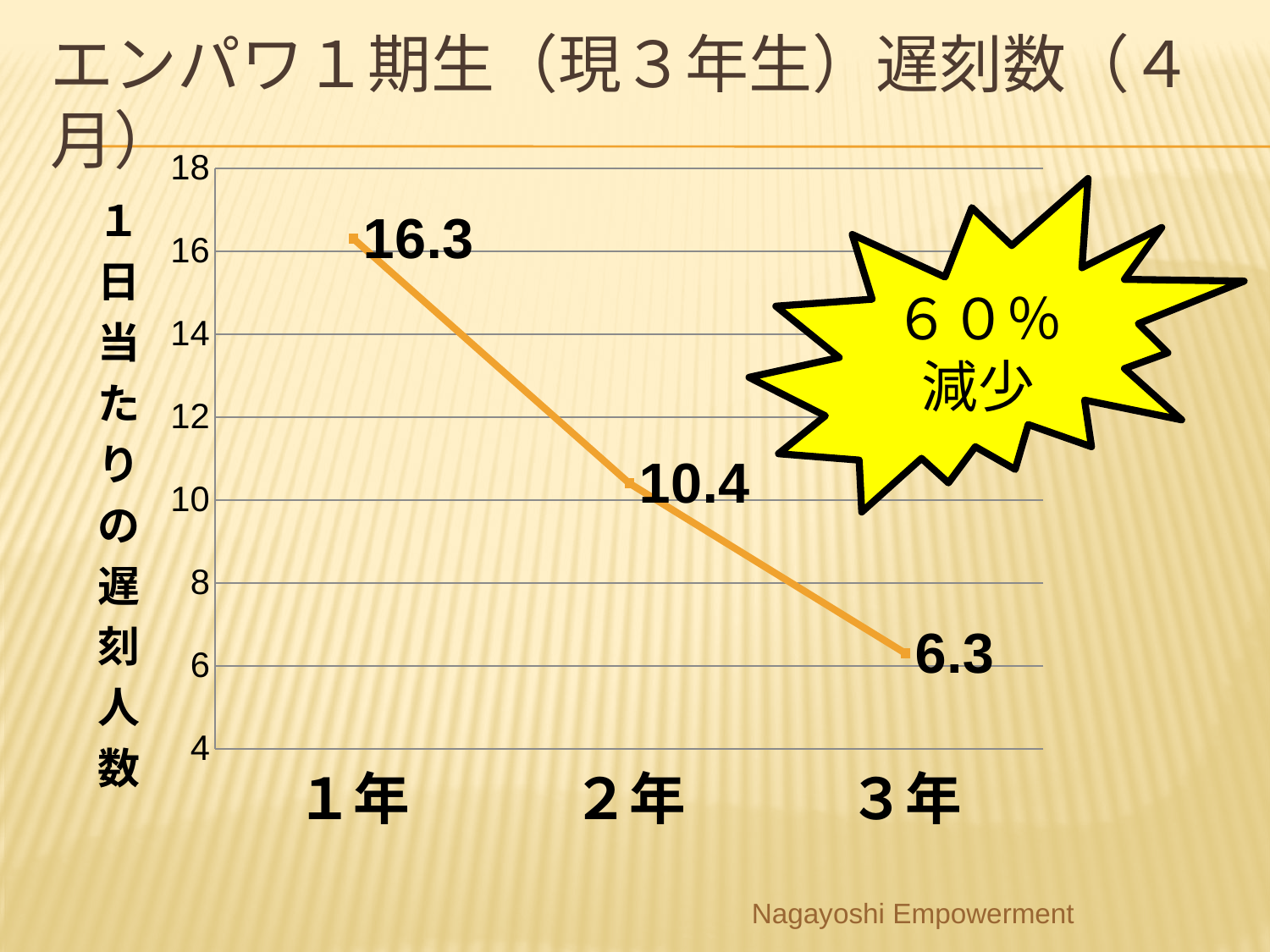

# エンパワ１期生（現３年生）遅刻数（４月）

### Chart

| Category |  |
|---|---|
| １年 | 16.3 |
| ２年 | 10.4 |
| ３年 | 6.3 |
６０％減少